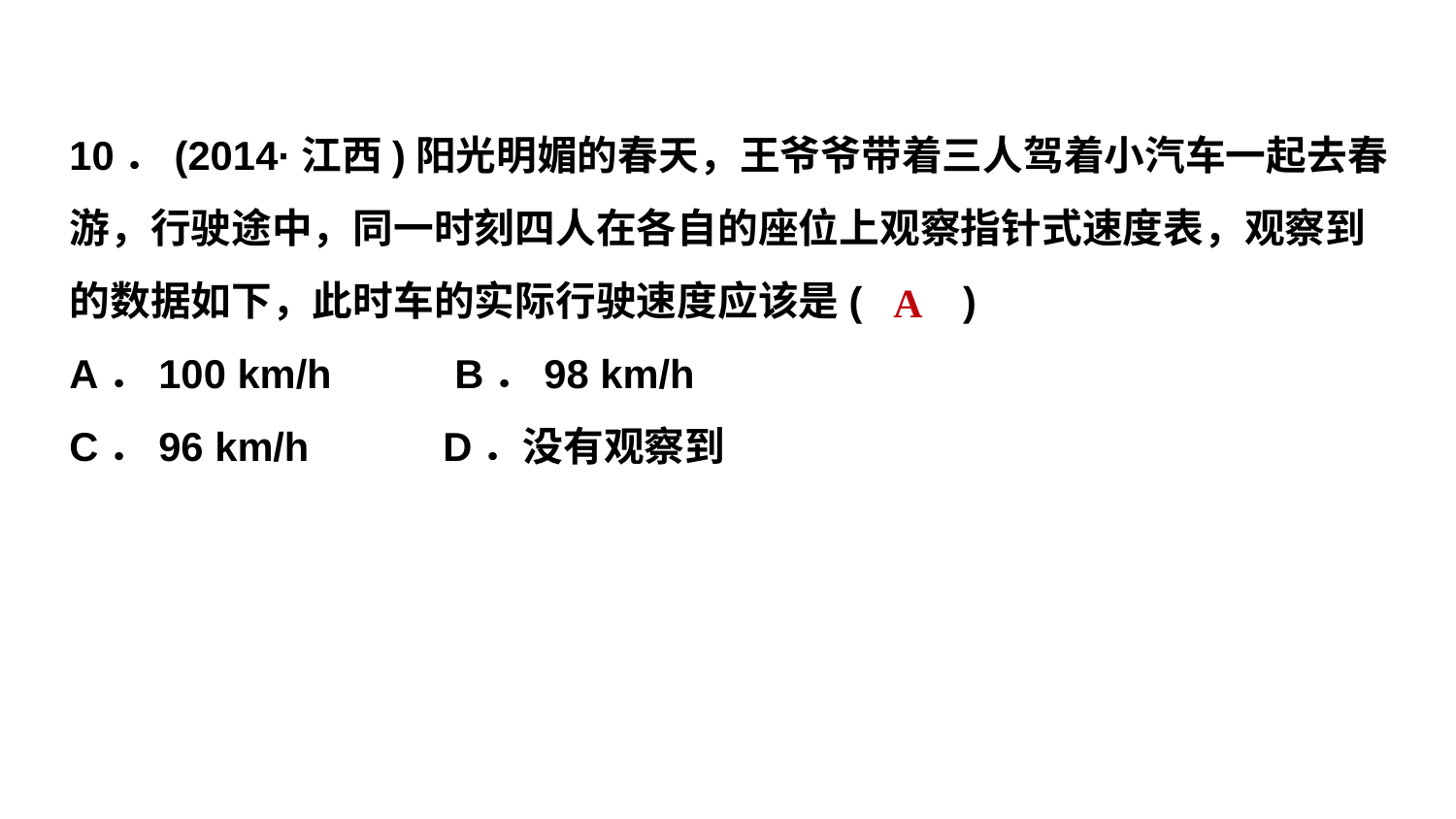

10．(2014·江西)阳光明媚的春天，王爷爷带着三人驾着小汽车一起去春
游，行驶途中，同一时刻四人在各自的座位上观察指针式速度表，观察到
的数据如下，此时车的实际行驶速度应该是(　　)
A．100 km/h           B．98 km/h
C．96 km/h            D．没有观察到
A